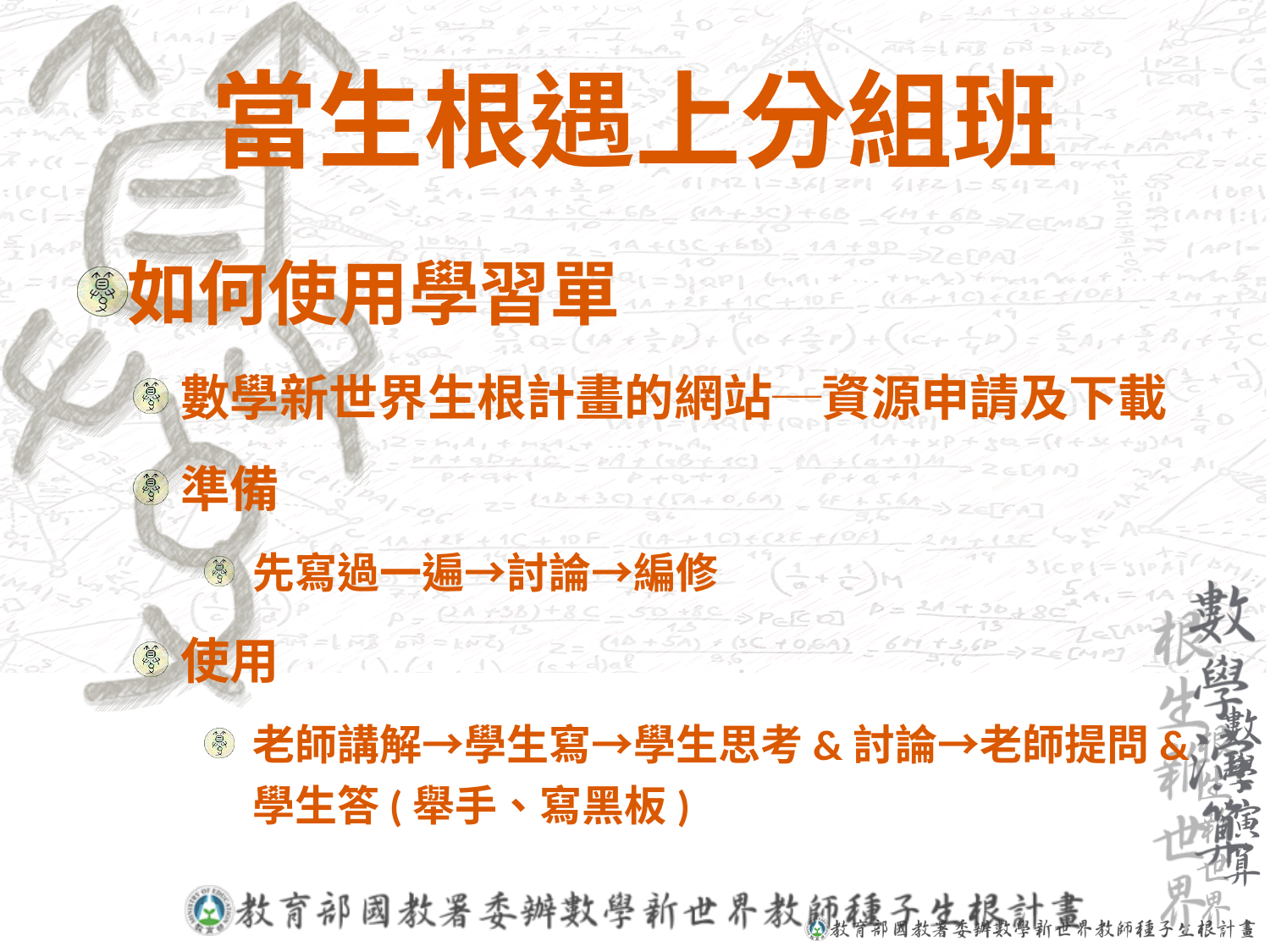

當生根遇上分組班
如何使用學習單
數學新世界生根計畫的網站─資源申請及下載
準備
先寫過一遍→討論→編修
使用
老師講解→學生寫→學生思考&討論→老師提問&學生答(舉手、寫黑板)